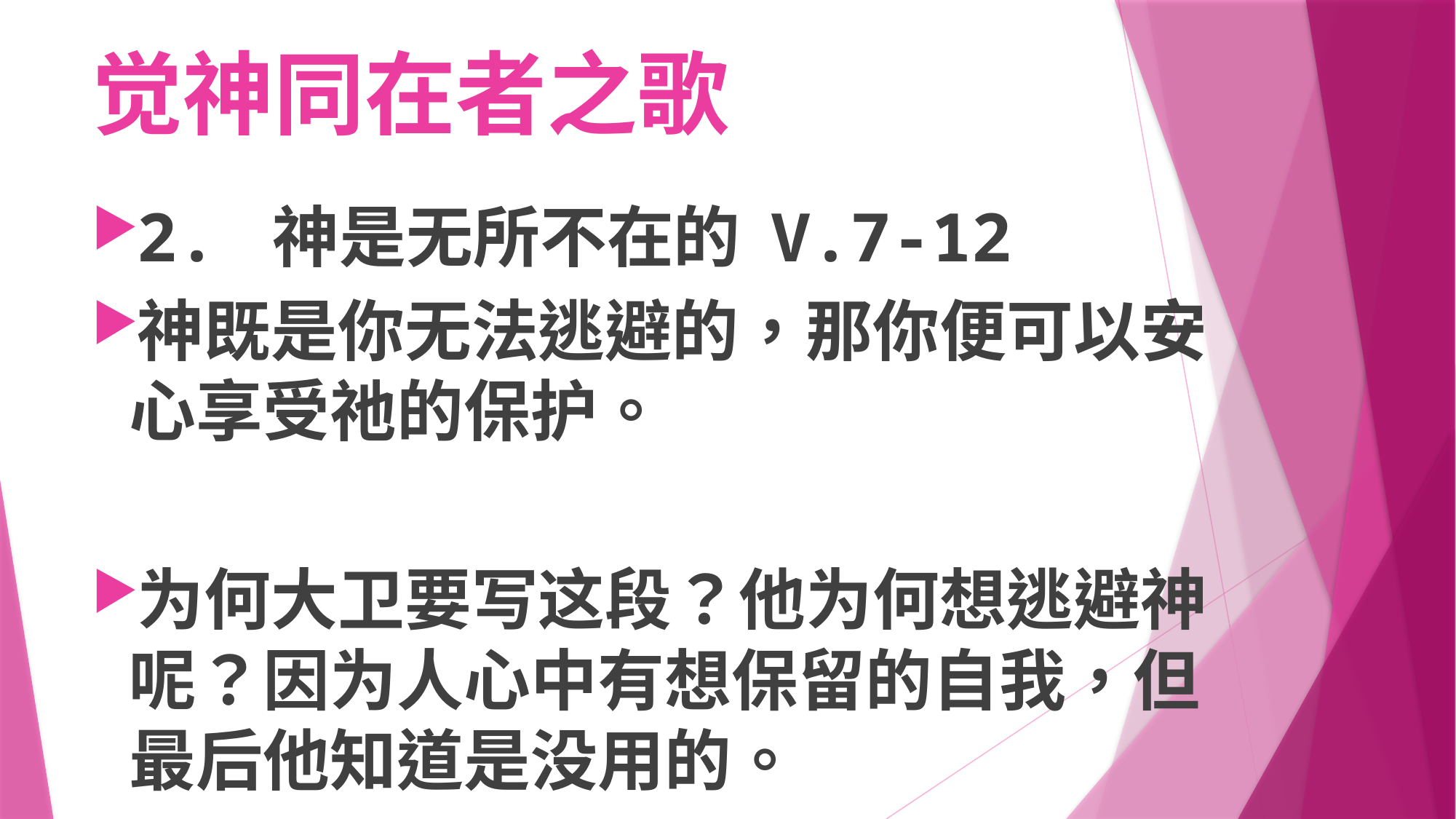

# 觉神同在者之歌
2. 神是无所不在的 V.7-12
神既是你无法逃避的，那你便可以安心享受祂的保护。

为何大卫要写这段？他为何想逃避神呢？因为人心中有想保留的自我，但最后他知道是没用的。